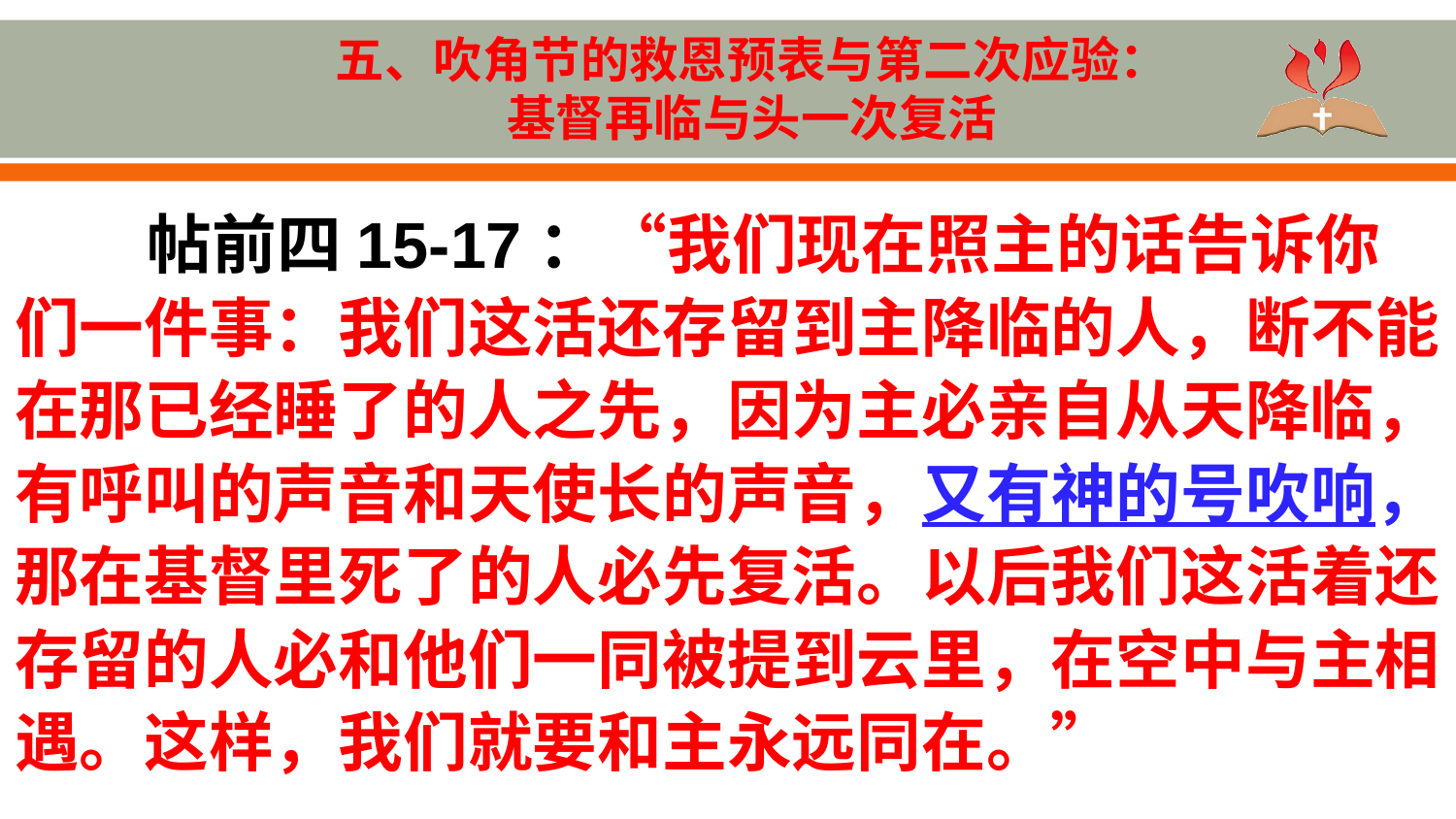

# 五、吹角节的救恩预表与第二次应验： 基督再临与头一次复活
   帖前四15-17：“我们现在照主的话告诉你们一件事：我们这活还存留到主降临的人，断不能在那已经睡了的人之先，因为主必亲自从天降临，有呼叫的声音和天使长的声音，又有神的号吹响，那在基督里死了的人必先复活。以后我们这活着还存留的人必和他们一同被提到云里，在空中与主相遇。这样，我们就要和主永远同在。”